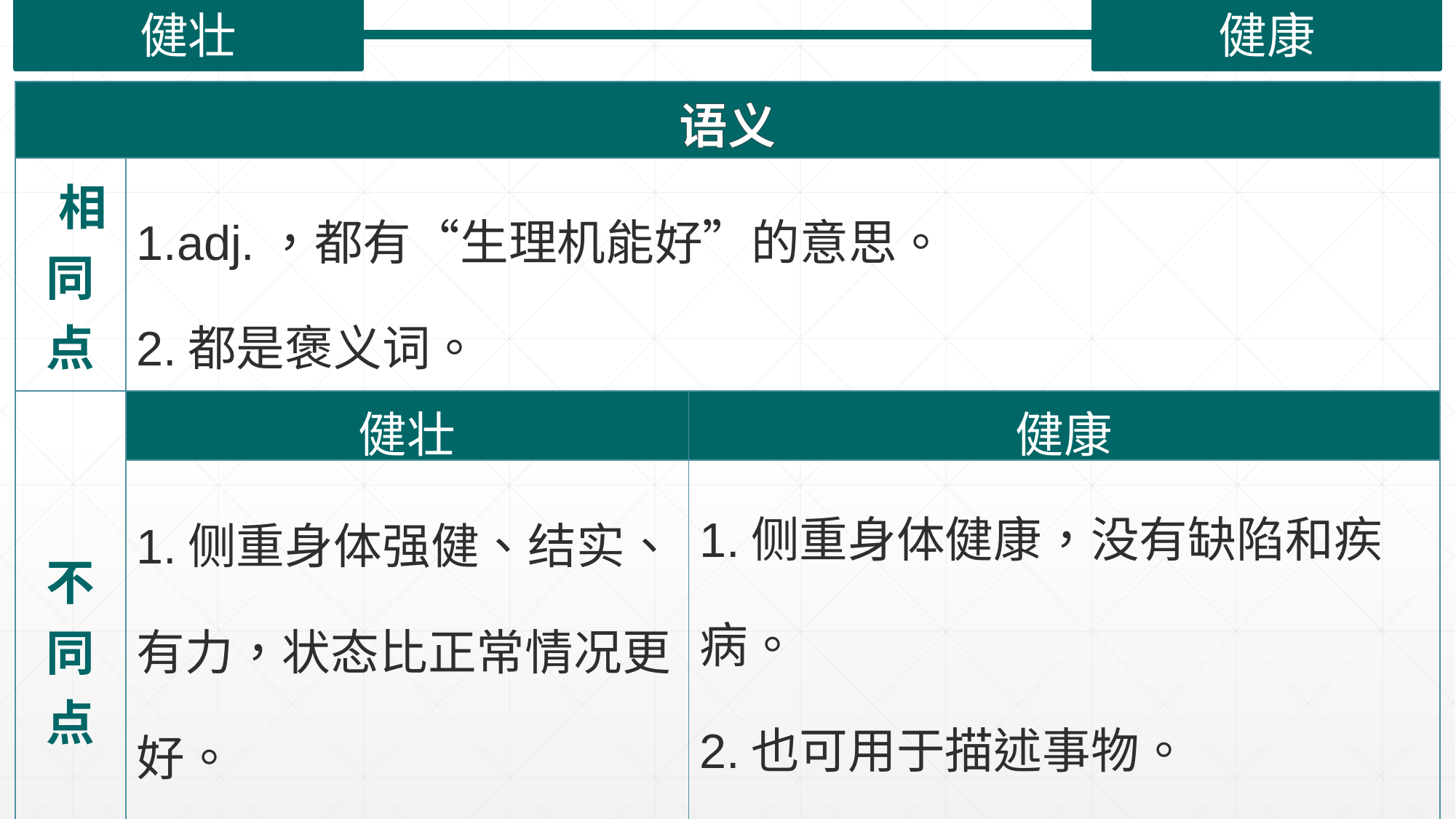

健壮
健康
| 语义 |  |  |
| --- | --- | --- |
| 相同点 | 1.adj.，都有“生理机能好”的意思。 2.都是褒义词。 |  |
| 不同点 | 健壮 | 健康 |
|  | 1.侧重身体强健、结实、有力，状态比正常情况更好。 2.常用作书面语。 | 1.侧重身体健康，没有缺陷和疾病。 2.也可用于描述事物。 3.可当名词。 4.可重叠成“健健康康”。 |
|  |
| --- |